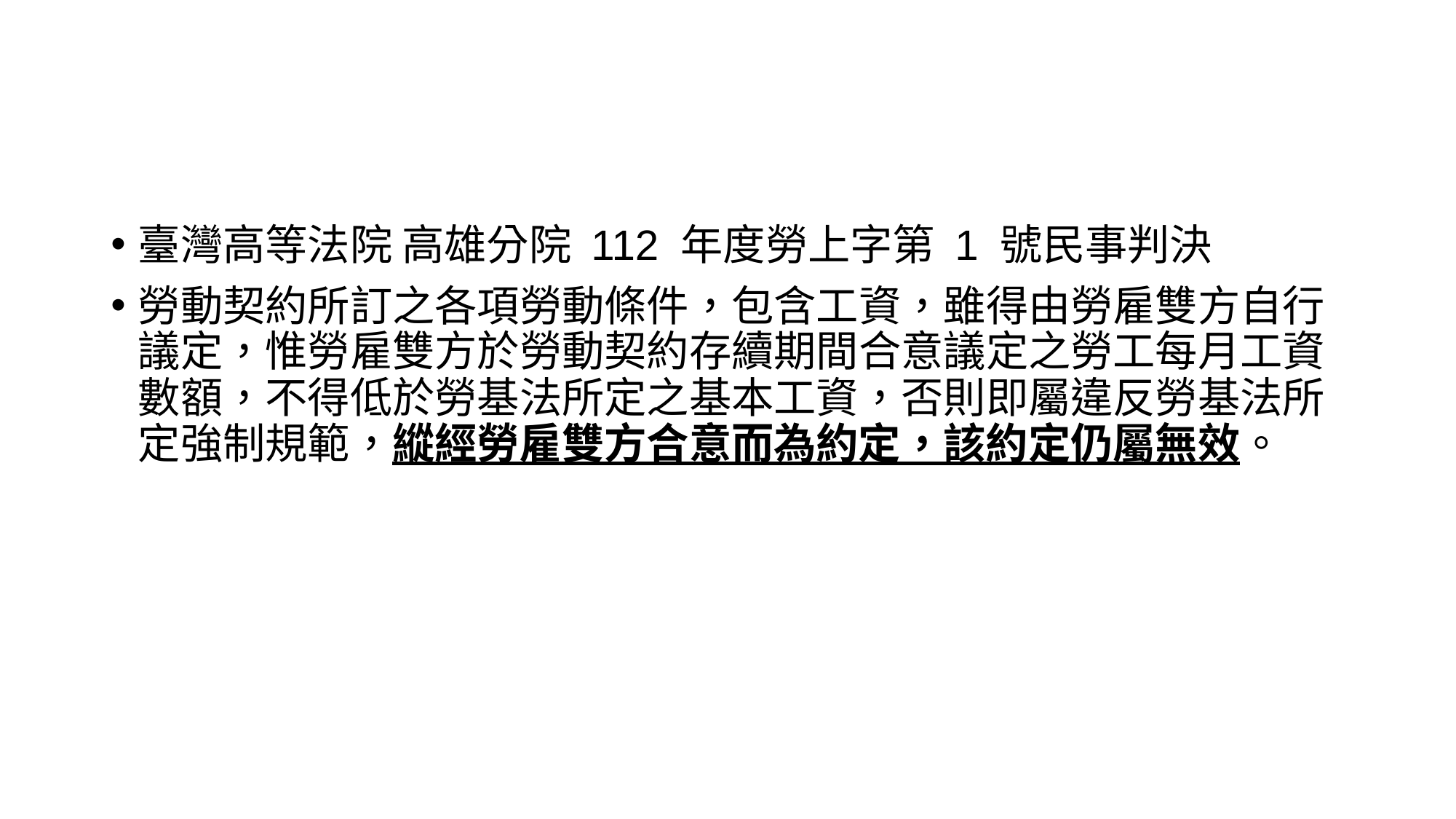

#
臺灣高等法院 高雄分院 112 年度勞上字第 1 號民事判決
勞動契約所訂之各項勞動條件，包含工資，雖得由勞雇雙方自行議定，惟勞雇雙方於勞動契約存續期間合意議定之勞工每月工資數額，不得低於勞基法所定之基本工資，否則即屬違反勞基法所定強制規範，縱經勞雇雙方合意而為約定，該約定仍屬無效。